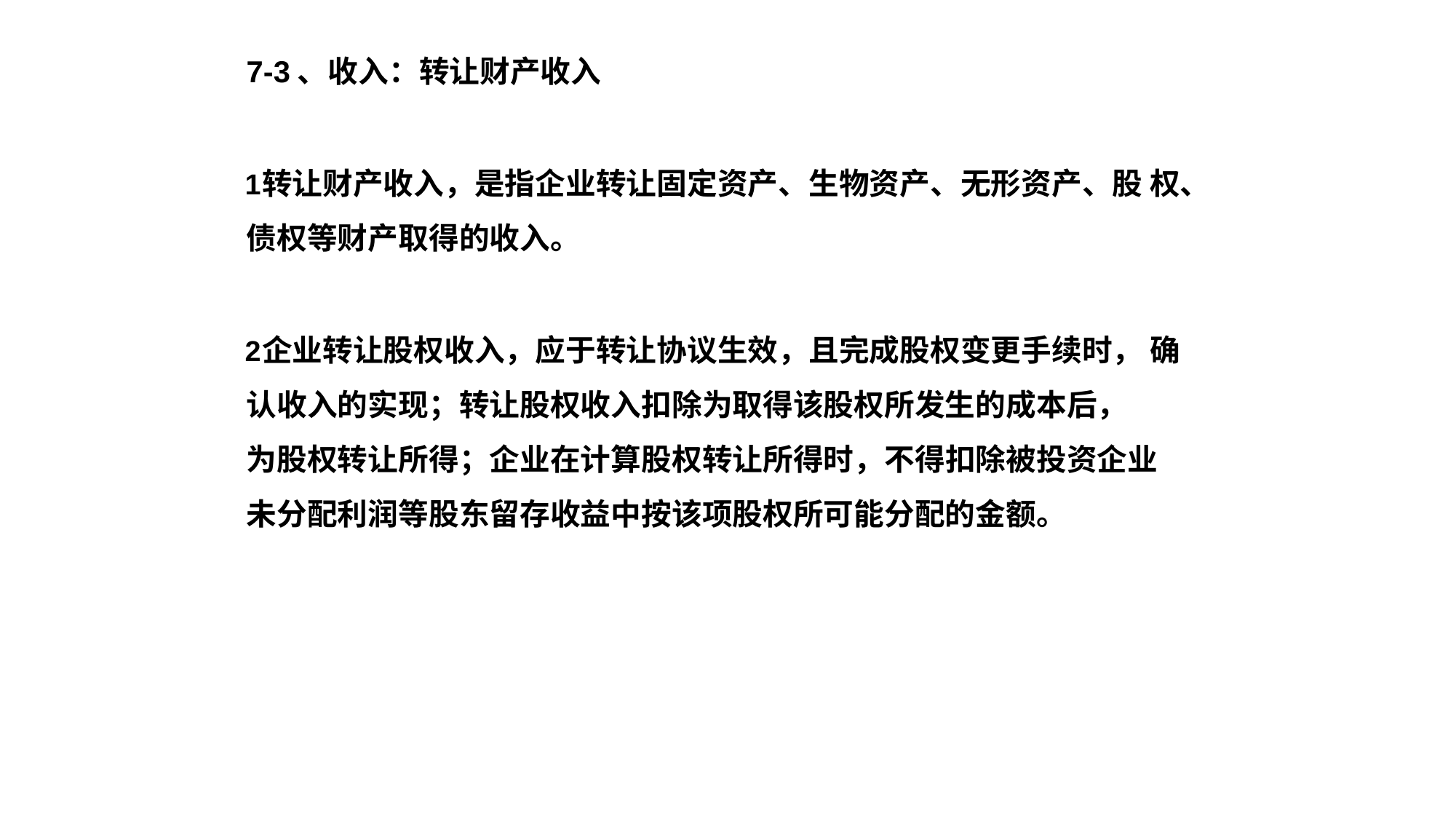

7-3、收入：转让财产收入

转让财产收入，是指企业转让固定资产、生物资产、无形资产、股 权、债权等财产取得的收入。

企业转让股权收入，应于转让协议生效，且完成股权变更手续时， 确认收入的实现；转让股权收入扣除为取得该股权所发生的成本后，
为股权转让所得；企业在计算股权转让所得时，不得扣除被投资企业 未分配利润等股东留存收益中按该项股权所可能分配的金额。